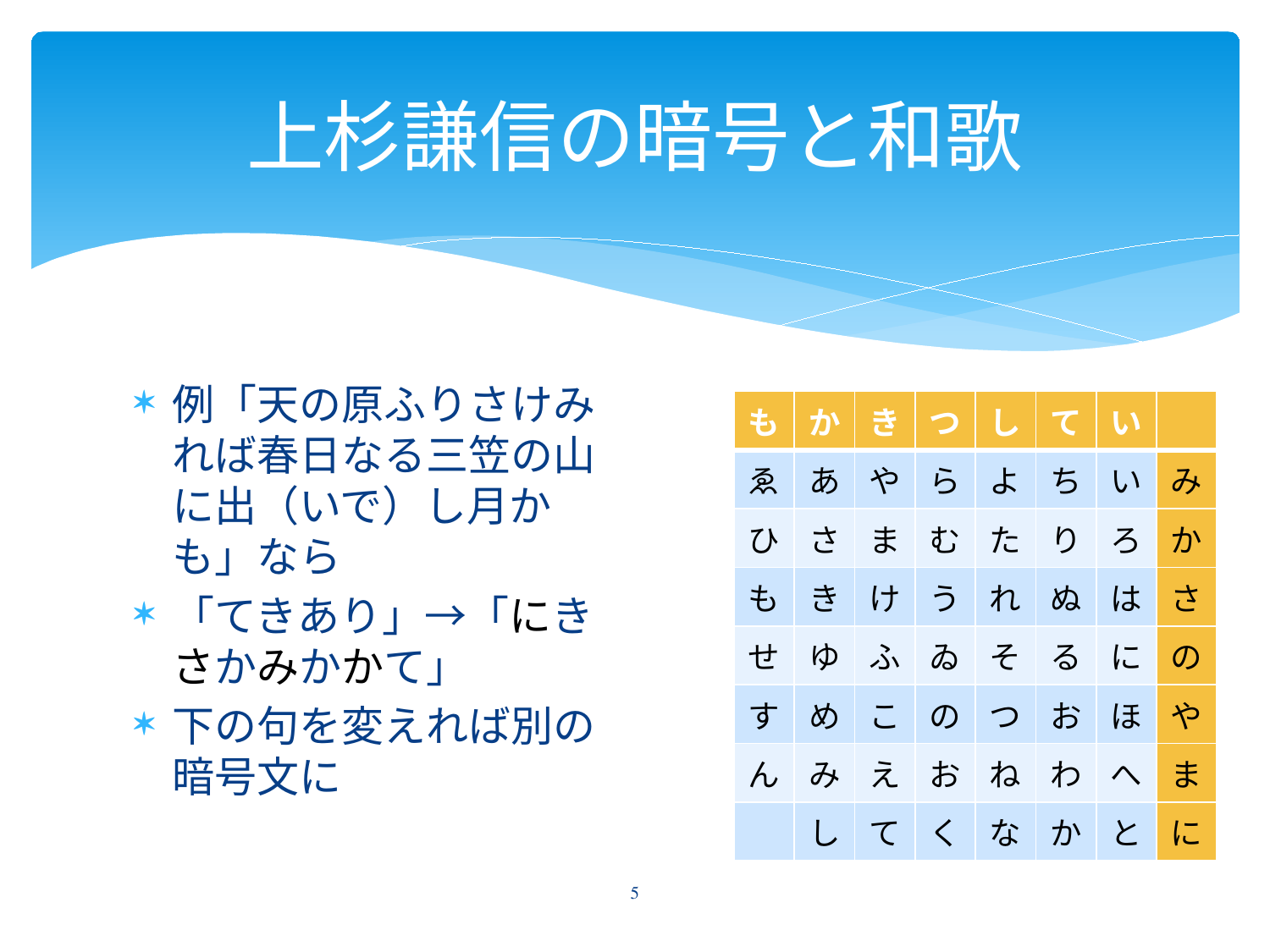

# 上杉謙信の暗号と和歌
例「天の原ふりさけみれば春日なる三笠の山に出（いで）し月かも」なら
「てきあり」→「にきさかみかかて」
下の句を変えれば別の暗号文に
| も | か | き | つ | し | て | い |  |
| --- | --- | --- | --- | --- | --- | --- | --- |
| ゑ | あ | や | ら | よ | ち | い | み |
| ひ | さ | ま | む | た | り | ろ | か |
| も | き | け | う | れ | ぬ | は | さ |
| せ | ゆ | ふ | ゐ | そ | る | に | の |
| す | め | こ | の | つ | お | ほ | や |
| ん | み | え | お | ね | わ | へ | ま |
|  | し | て | く | な | か | と | に |
5